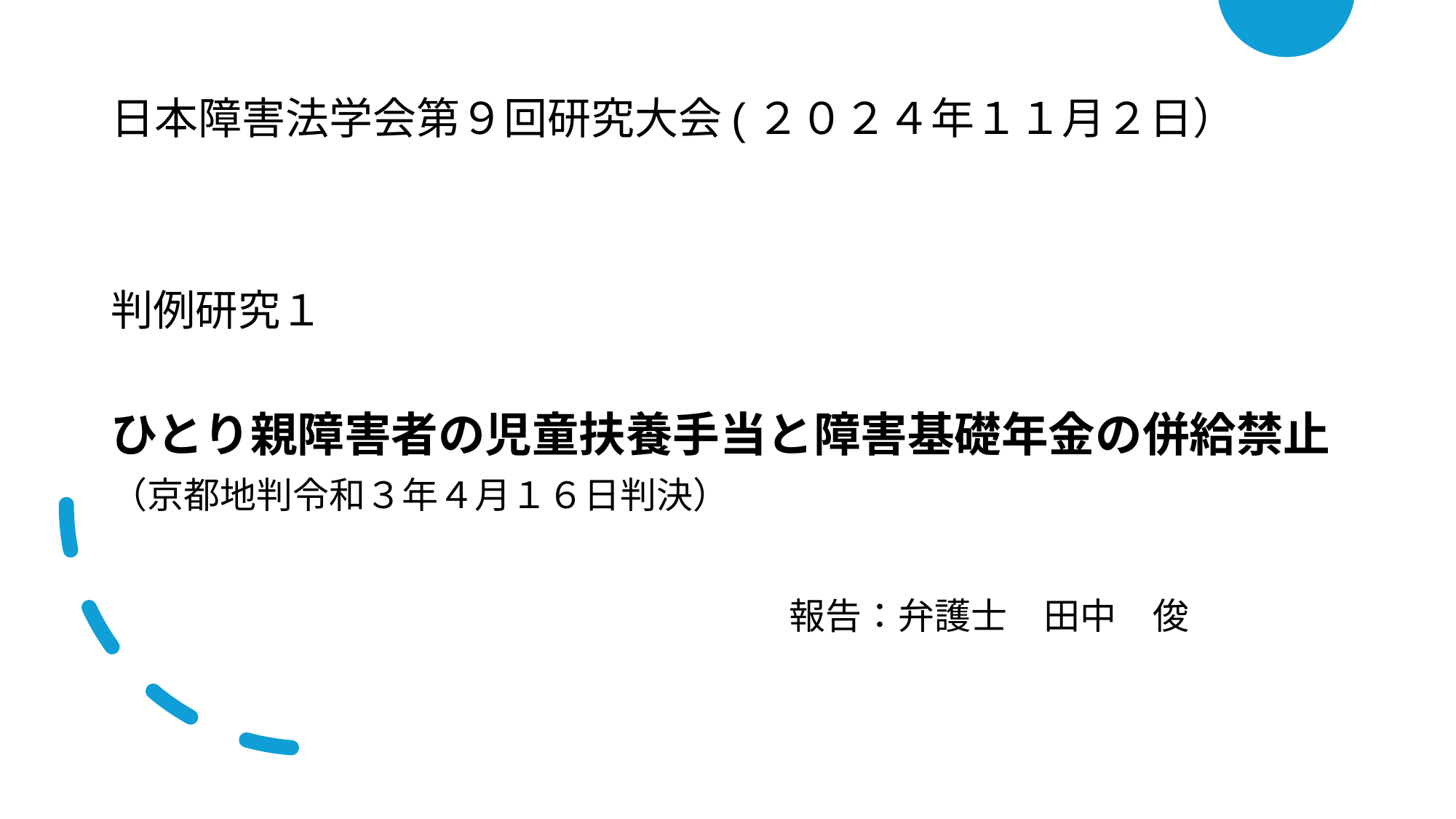

# 日本障害法学会第９回研究大会(２０２４年１１月２日）

判例研究１

ひとり親障害者の児童扶養手当と障害基礎年金の併給禁止
（京都地判令和３年４月１６日判決）

　　　　　　　　　　　　　　　　報告：弁護士　田中　俊